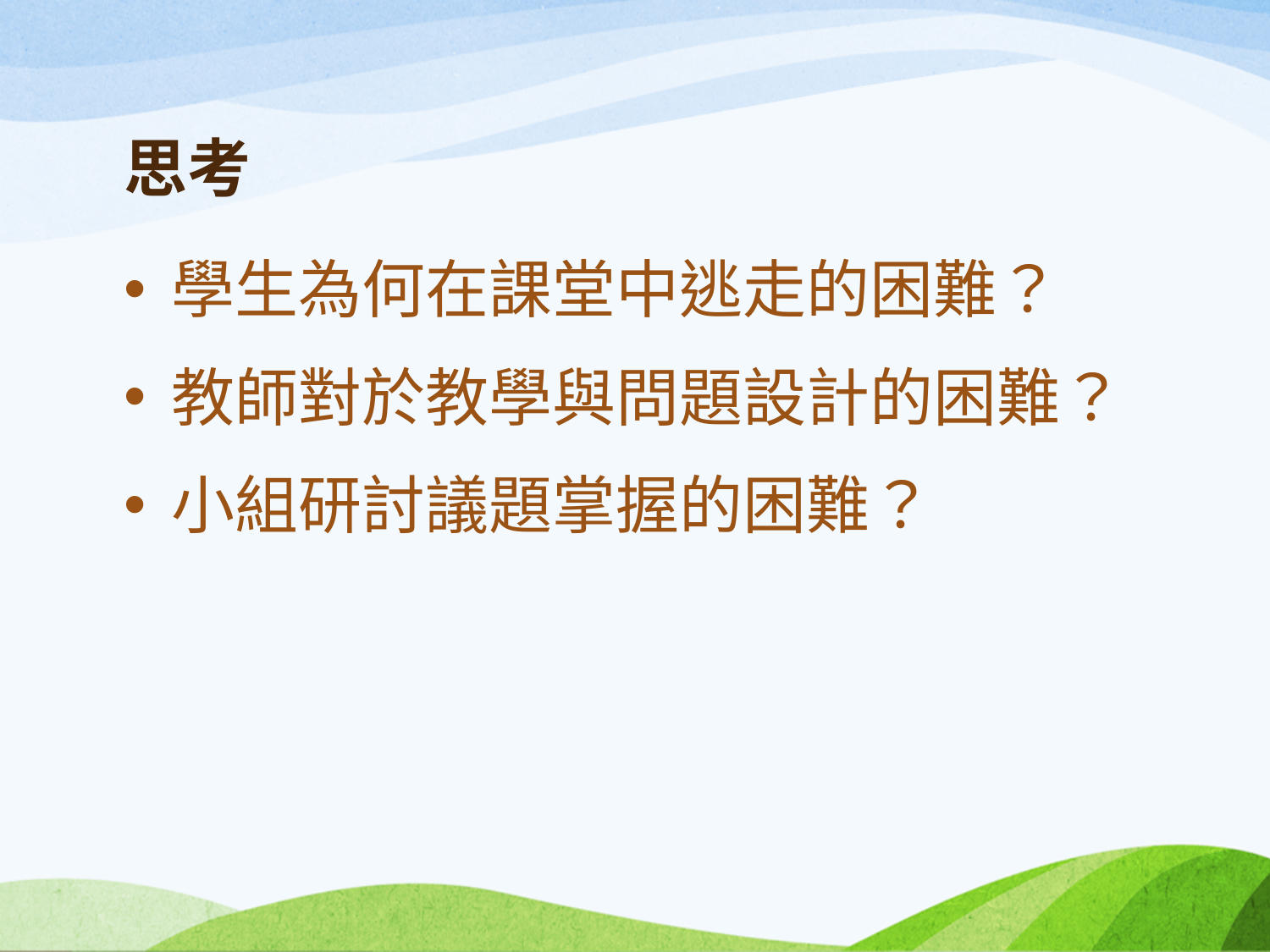

# 思考
學生為何在課堂中逃走的困難？
教師對於教學與問題設計的困難？
小組研討議題掌握的困難？